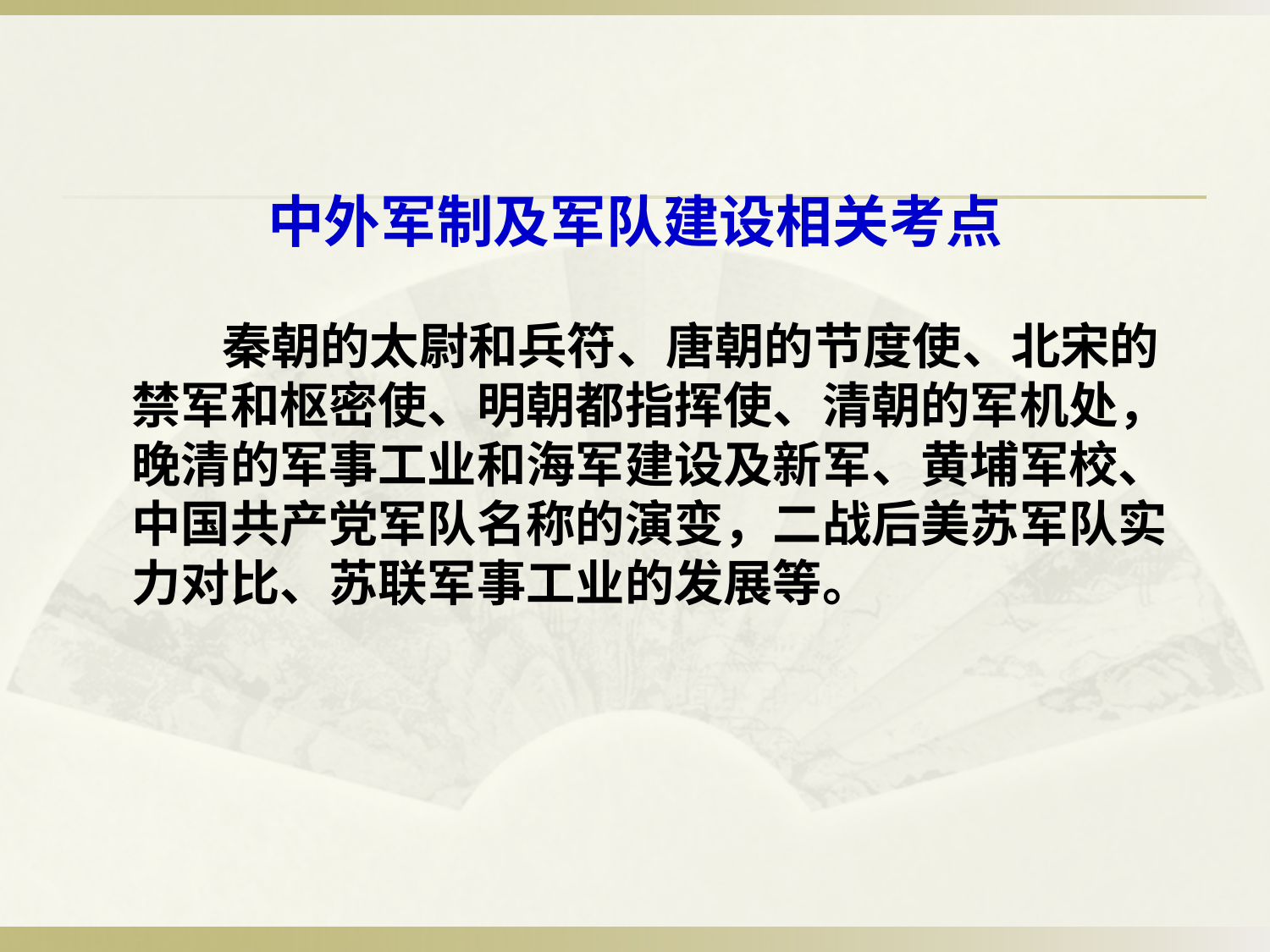

# 中外军制及军队建设相关考点
       秦朝的太尉和兵符、唐朝的节度使、北宋的禁军和枢密使、明朝都指挥使、清朝的军机处，晚清的军事工业和海军建设及新军、黄埔军校、中国共产党军队名称的演变，二战后美苏军队实力对比、苏联军事工业的发展等。